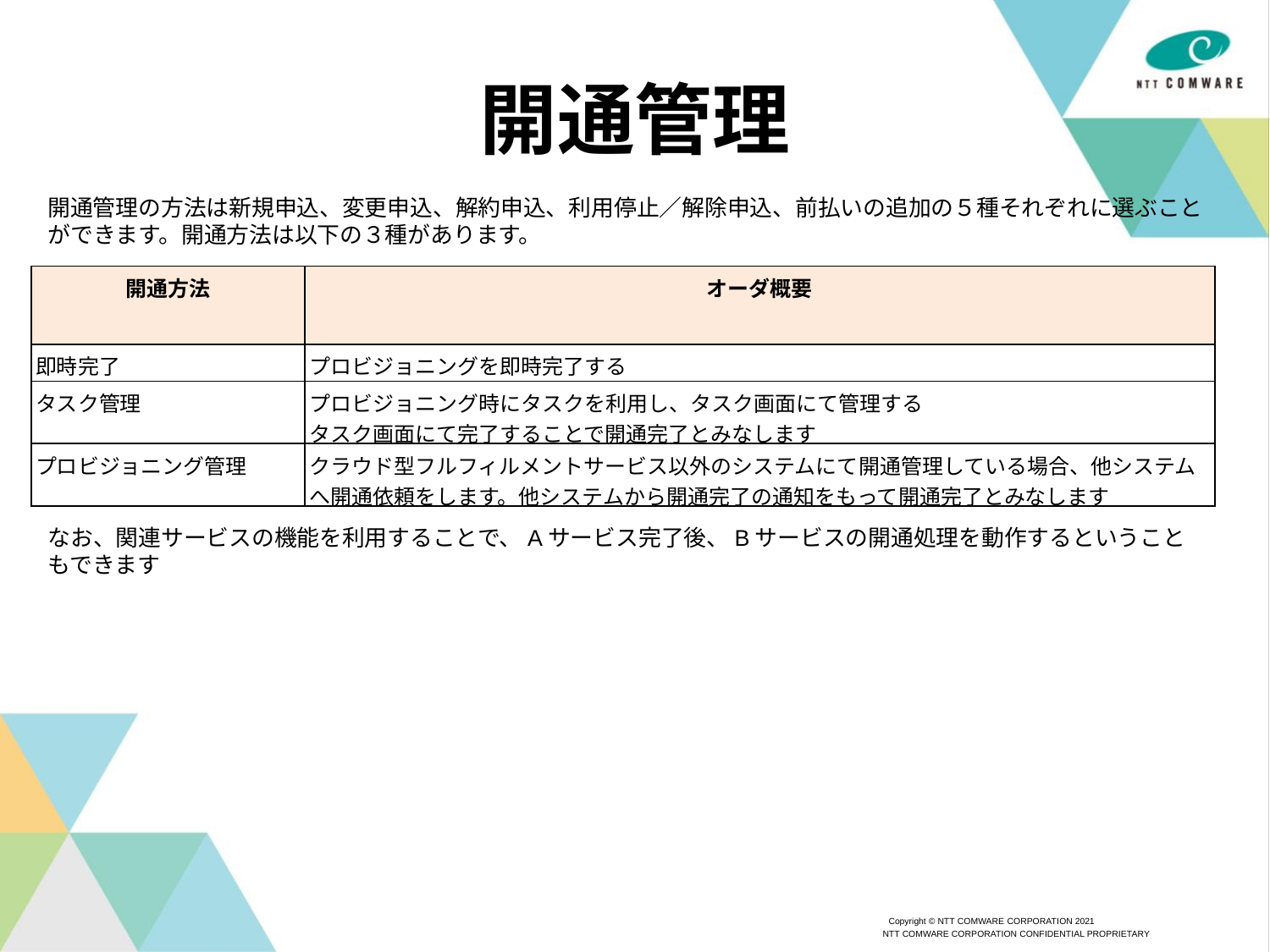

# 開通管理
開通管理の方法は新規申込、変更申込、解約申込、利用停止／解除申込、前払いの追加の５種それぞれに選ぶことができます。開通方法は以下の３種があります。
| 開通方法 | オーダ概要 |
| --- | --- |
| 即時完了 | プロビジョニングを即時完了する |
| タスク管理 | プロビジョニング時にタスクを利用し、タスク画面にて管理する タスク画面にて完了することで開通完了とみなします |
| プロビジョニング管理 | クラウド型フルフィルメントサービス以外のシステムにて開通管理している場合、他システムへ開通依頼をします。他システムから開通完了の通知をもって開通完了とみなします |
なお、関連サービスの機能を利用することで、Aサービス完了後、Bサービスの開通処理を動作するということもできます